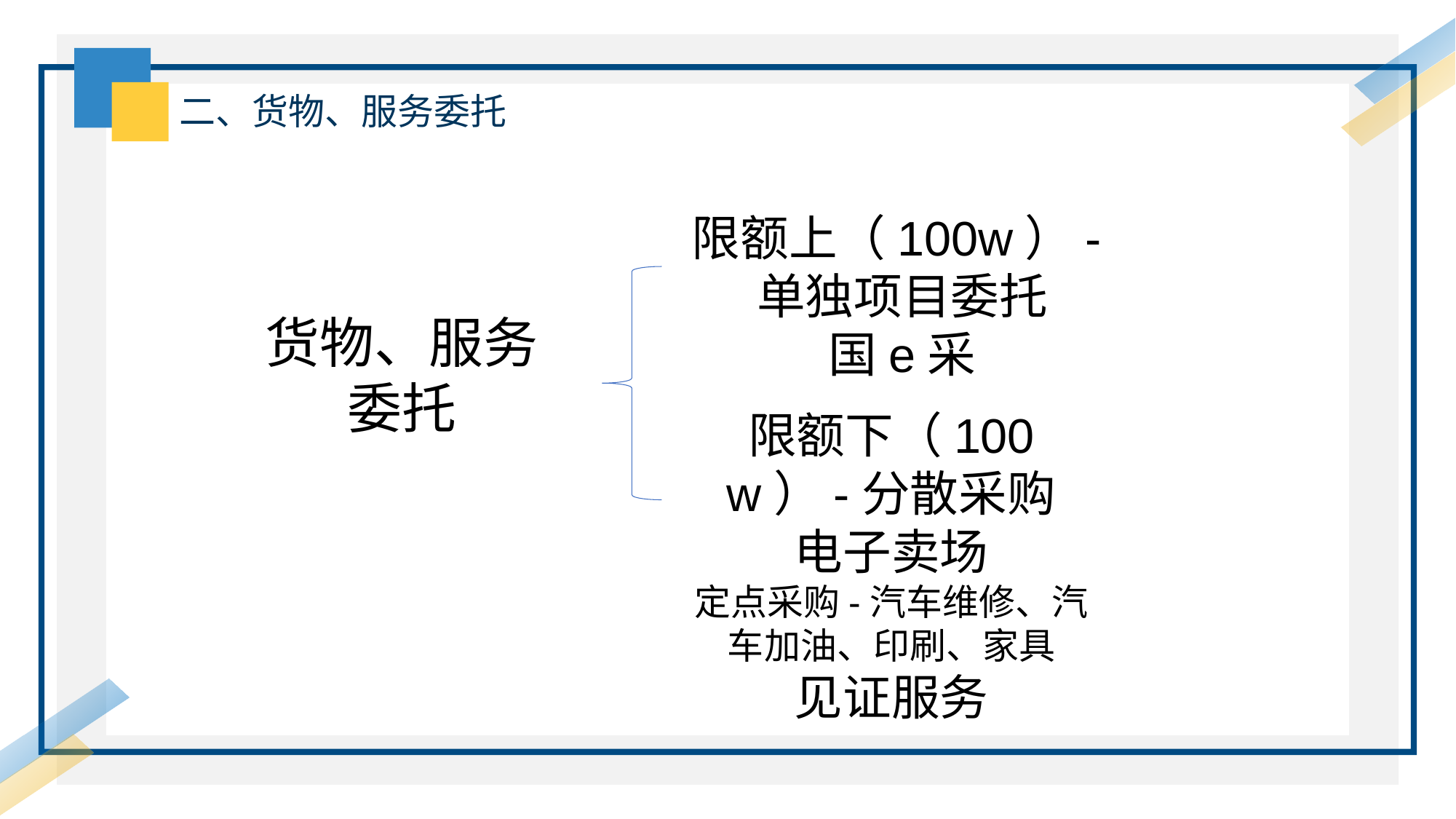

二、货物、服务委托
限额上（100w）-单独项目委托
国e采

货物、服务委托
限额下（100w）-分散采购
电子卖场
定点采购-汽车维修、汽车加油、印刷、家具
见证服务